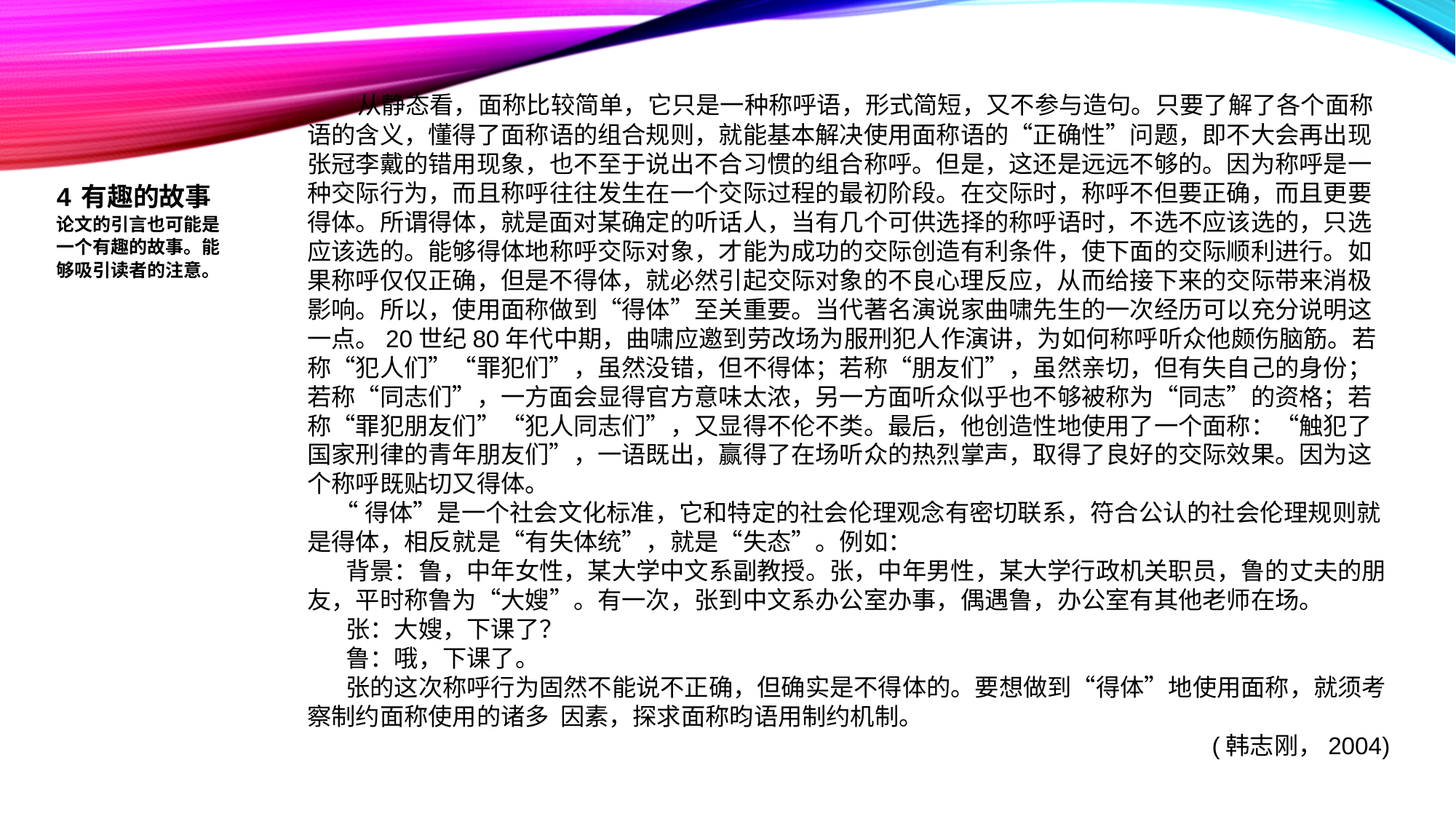

从静态看，面称比较简单，它只是一种称呼语，形式简短，又不参与造句。只要了解了各个面称语的含义，懂得了面称语的组合规则，就能基本解决使用面称语的“正确性”问题，即不大会再出现张冠李戴的错用现象，也不至于说出不合习惯的组合称呼。但是，这还是远远不够的。因为称呼是一种交际行为，而且称呼往往发生在一个交际过程的最初阶段。在交际时，称呼不但要正确，而且更要得体。所谓得体，就是面对某确定的听话人，当有几个可供选择的称呼语时，不选不应该选的，只选应该选的。能够得体地称呼交际对象，才能为成功的交际创造有利条件，使下面的交际顺利进行。如果称呼仅仅正确，但是不得体，就必然引起交际对象的不良心理反应，从而给接下来的交际带来消极影响。所以，使用面称做到“得体”至关重要。当代著名演说家曲啸先生的一次经历可以充分说明这一点。20世纪80年代中期，曲啸应邀到劳改场为服刑犯人作演讲，为如何称呼听众他颇伤脑筋。若称“犯人们”“罪犯们”，虽然没错，但不得体；若称“朋友们”，虽然亲切，但有失自己的身份；若称“同志们”，一方面会显得官方意味太浓，另一方面听众似乎也不够被称为“同志”的资格；若称“罪犯朋友们”“犯人同志们”，又显得不伦不类。最后，他创造性地使用了一个面称：“触犯了国家刑律的青年朋友们”，一语既出，赢得了在场听众的热烈掌声，取得了良好的交际效果。因为这个称呼既贴切又得体。
     “得体”是一个社会文化标准，它和特定的社会伦理观念有密切联系，符合公认的社会伦理规则就是得体，相反就是“有失体统”，就是“失态”。例如：
      背景：鲁，中年女性，某大学中文系副教授。张，中年男性，某大学行政机关职员，鲁的丈夫的朋友，平时称鲁为“大嫂”。有一次，张到中文系办公室办事，偶遇鲁，办公室有其他老师在场。
      张：大嫂，下课了？
      鲁：哦，下课了。
      张的这次称呼行为固然不能说不正确，但确实是不得体的。要想做到“得体”地使用面称，就须考察制约面称使用的诸多  因素，探求面称昀语用制约机制。
    (韩志刚，2004)
4 有趣的故事
论文的引言也可能是一个有趣的故事。能够吸引读者的注意。